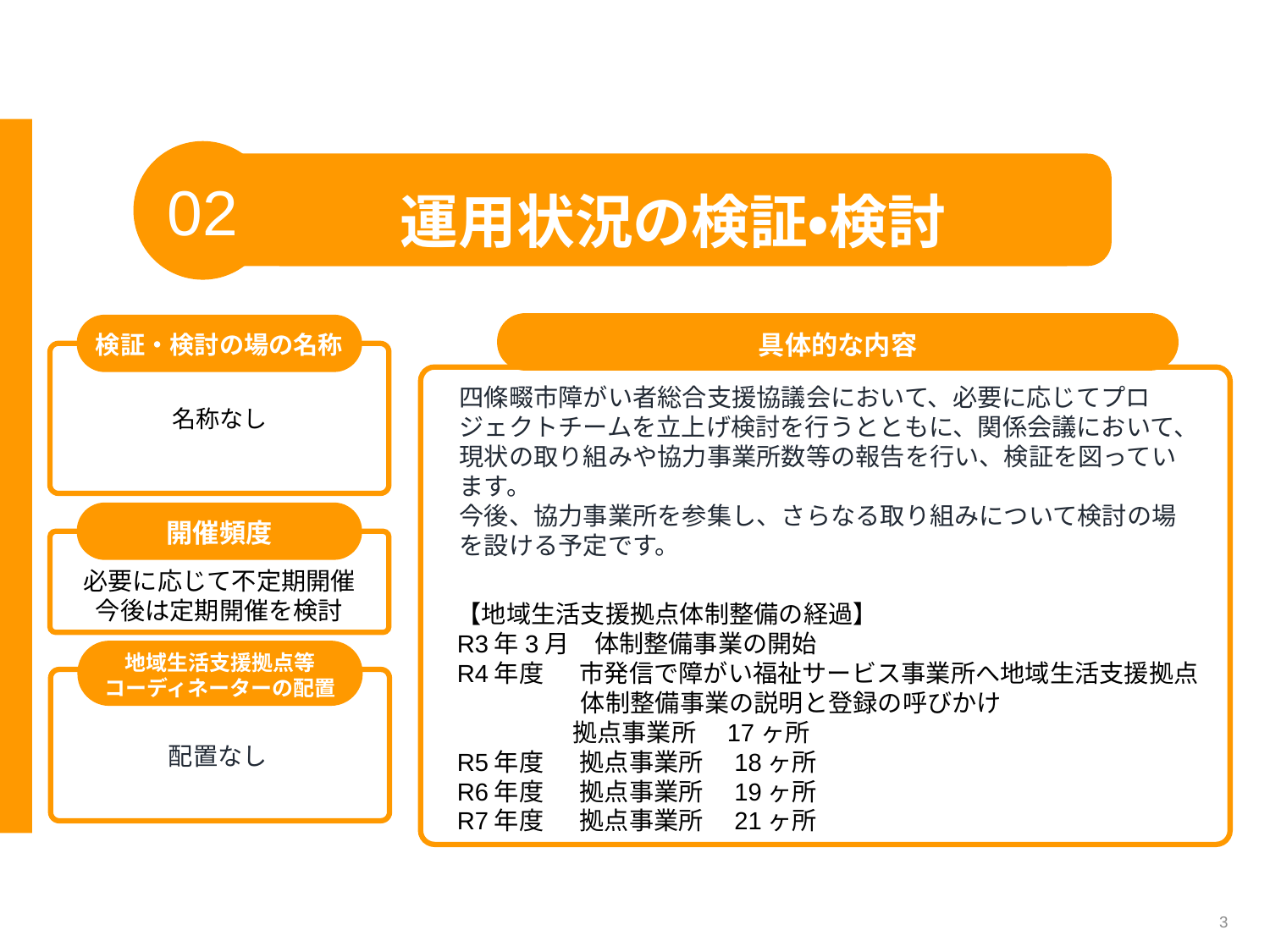

02

運用状況の検証・検討
具体的な内容
検証・検討の場の名称
名称なし

四條畷市障がい者総合支援協議会において、必要に応じてプロジェクトチームを立上げ検討を行うとともに、関係会議において、現状の取り組みや協力事業所数等の報告を行い、検証を図っています。
今後、協力事業所を参集し、さらなる取り組みについて検討の場を設ける予定です。

開催頻度
必要に応じて不定期開催
今後は定期開催を検討

【地域生活支援拠点体制整備の経過】
R3年3月　体制整備事業の開始
R4年度  　市発信で障がい福祉サービス事業所へ地域生活支援拠点
　　　　　体制整備事業の説明と登録の呼びかけ
　　　   　拠点事業所　17ヶ所
R5年度  　拠点事業所　18ヶ所
R6年度  　拠点事業所　19ヶ所
R7年度　  拠点事業所　21ヶ所
地域生活支援拠点等
コーディネーターの配置

配置なし
3